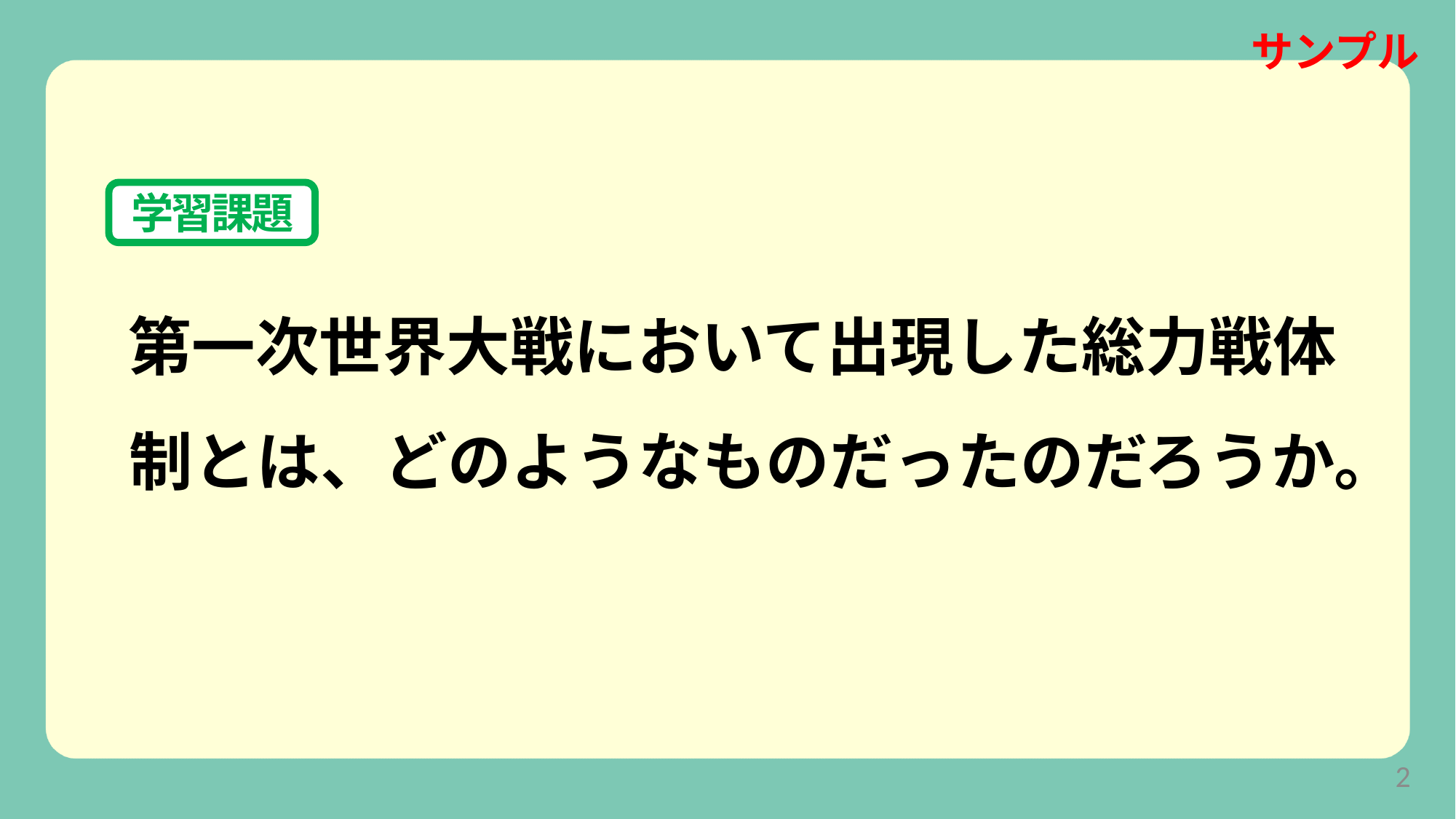

サンプル
第一次世界大戦において出現した総力戦体制とは、どのようなものだったのだろうか。